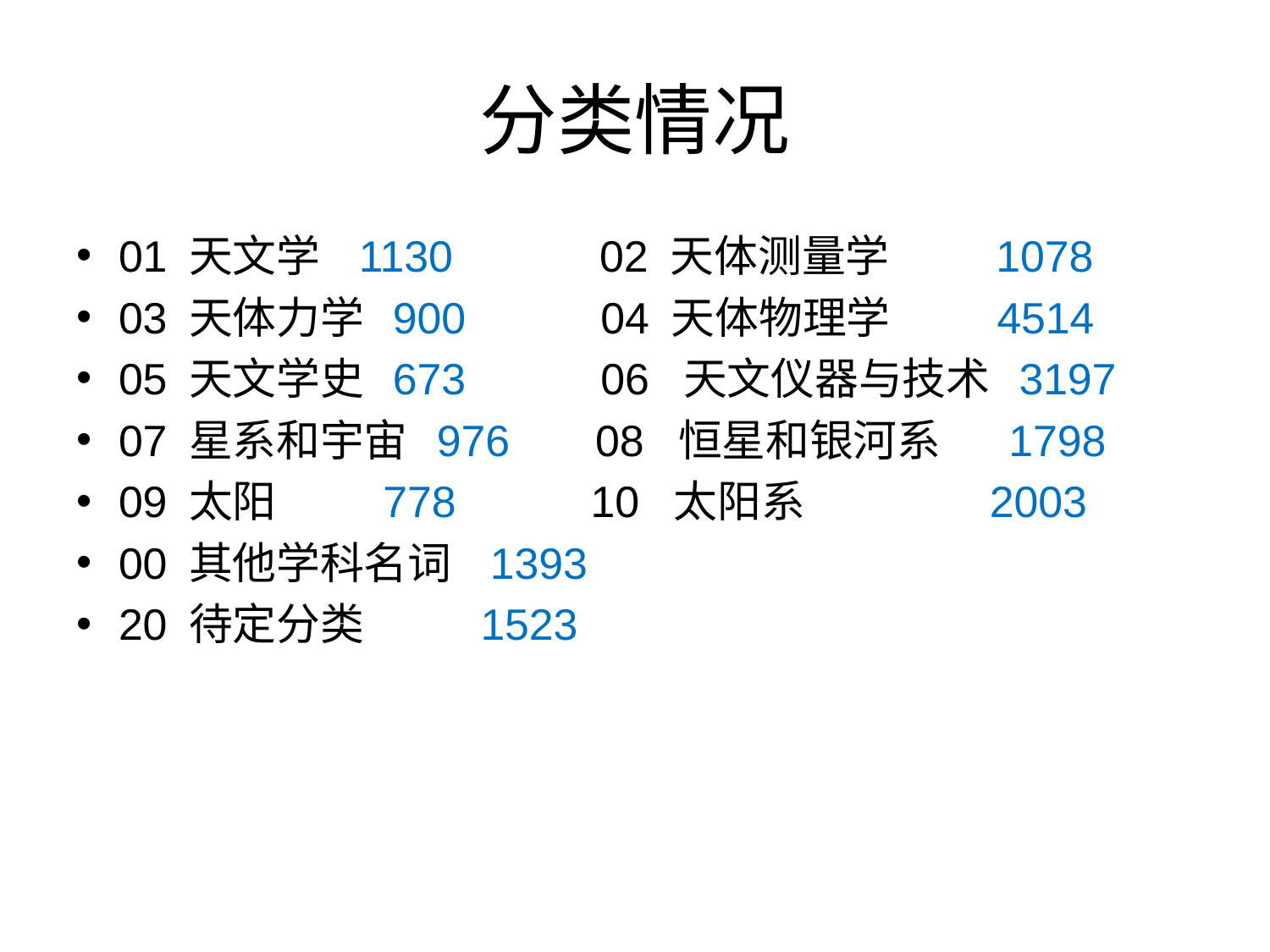

# 分类情况
01 天文学   1130            02 天体测量学          1078
03 天体力学  900           04 天体物理学          4514
05 天文学史  673           06  天文仪器与技术  3197
07 星系和宇宙  976       08  恒星和银河系      1798
09 太阳          778           10  太阳系                  2003
00 其他学科名词   1393
20 待定分类           1523